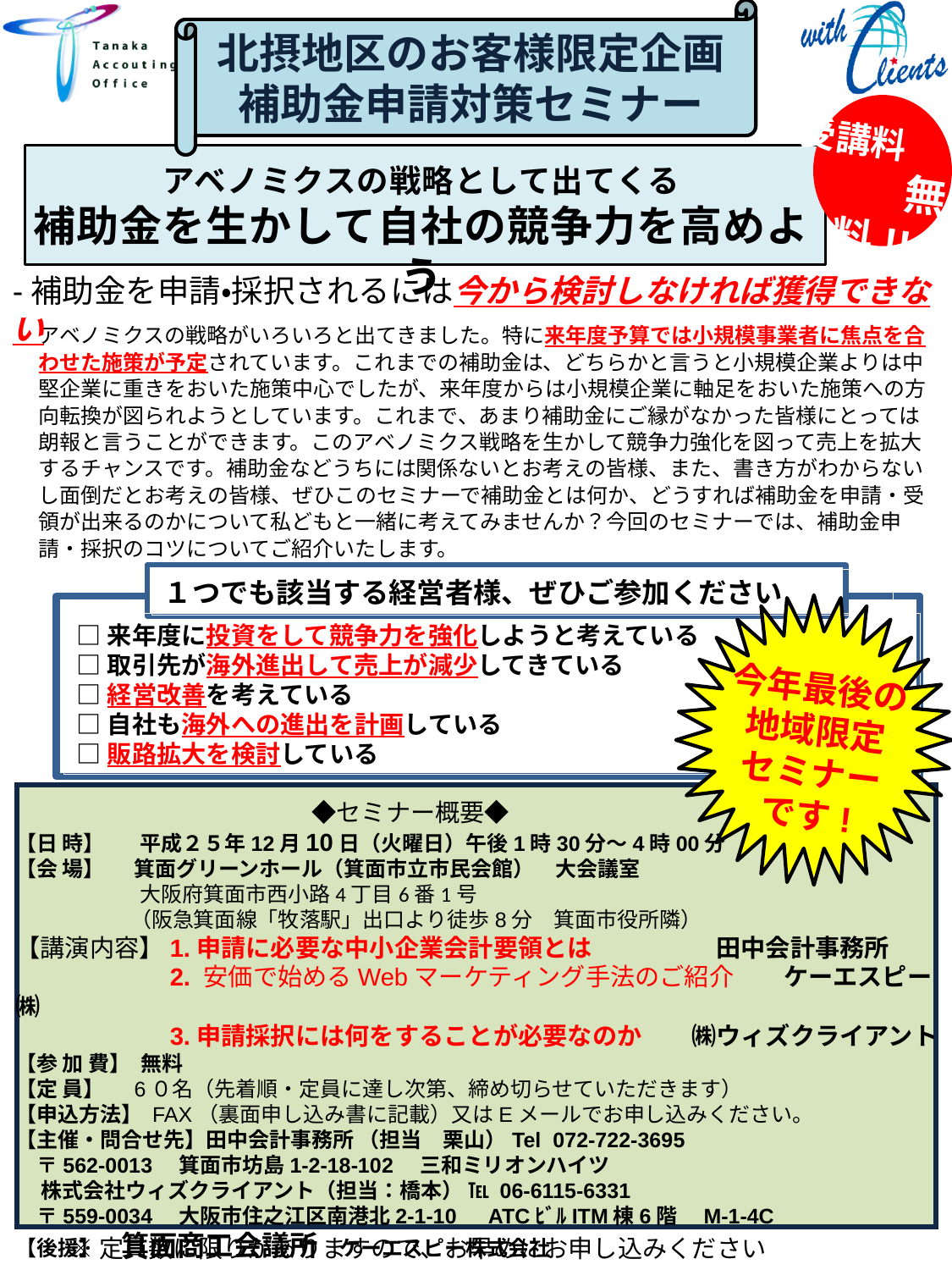

北摂地区のお客様限定企画
補助金申請対策セミナー

受講料　　　　　無料!!

アベノミクスの戦略として出てくる
補助金を生かして自社の競争力を高めよう
-補助金を申請・採択されるには今から検討しなければ獲得できない
アベノミクスの戦略がいろいろと出てきました。特に来年度予算では小規模事業者に焦点を合わせた施策が予定されています。これまでの補助金は、どちらかと言うと小規模企業よりは中堅企業に重きをおいた施策中心でしたが、来年度からは小規模企業に軸足をおいた施策への方向転換が図られようとしています。これまで、あまり補助金にご縁がなかった皆様にとっては朗報と言うことができます。このアベノミクス戦略を生かして競争力強化を図って売上を拡大するチャンスです。補助金などうちには関係ないとお考えの皆様、また、書き方がわからないし面倒だとお考えの皆様、ぜひこのセミナーで補助金とは何か、どうすれば補助金を申請・受領が出来るのかについて私どもと一緒に考えてみませんか？今回のセミナーでは、補助金申請・採択のコツについてご紹介いたします。

１つでも該当する経営者様、ぜひご参加ください

□来年度に投資をして競争力を強化しようと考えている
□取引先が海外進出して売上が減少してきている
□経営改善を考えている
□自社も海外への進出を計画している
□販路拡大を検討している
今年最後の地域限定
セミナー
です!

　　　　　　　　　　　　　　◆セミナー概要◆
【日 時】　   平成２５年12月10日（火曜日）午後1時30分～4時00分
【会 場】      箕面グリーンホール（箕面市立市民会館）　大会議室
　　　　    　大阪府箕面市西小路4丁目6番1号
　　　　  　（阪急箕面線「牧落駅」出口より徒歩8分　箕面市役所隣）
【講演内容】1.申請に必要な中小企業会計要領とは　　　　　田中会計事務所
　　　　　　2. 安価で始めるWebマーケティング手法のご紹介　　ケーエスピー㈱
　　　　　　3.申請採択には何をすることが必要なのか　　㈱ウィズクライアント
【参 加 費】  無料
【定 員】     6０名（先着順・定員に達し次第、締め切らせていただきます）
【申込方法】 FAX（裏面申し込み書に記載）又はEメールでお申し込みください。
【主催・問合せ先】田中会計事務所 （担当　栗山）Tel  072-722-3695
　〒562-0013　箕面市坊島1-2-18-102　三和ミリオンハイツ
　 株式会社ウィズクライアント（担当：橋本） ℡ 06-6115-6331
　〒559-0034　大阪市住之江区南港北2-1-10　ATCﾋﾞﾙITM棟6階　M-1-4C
【後援】　箕面商工会議所　ケーエスピー株式会社
※定員数に限りがありますので、お早めにお申し込みください